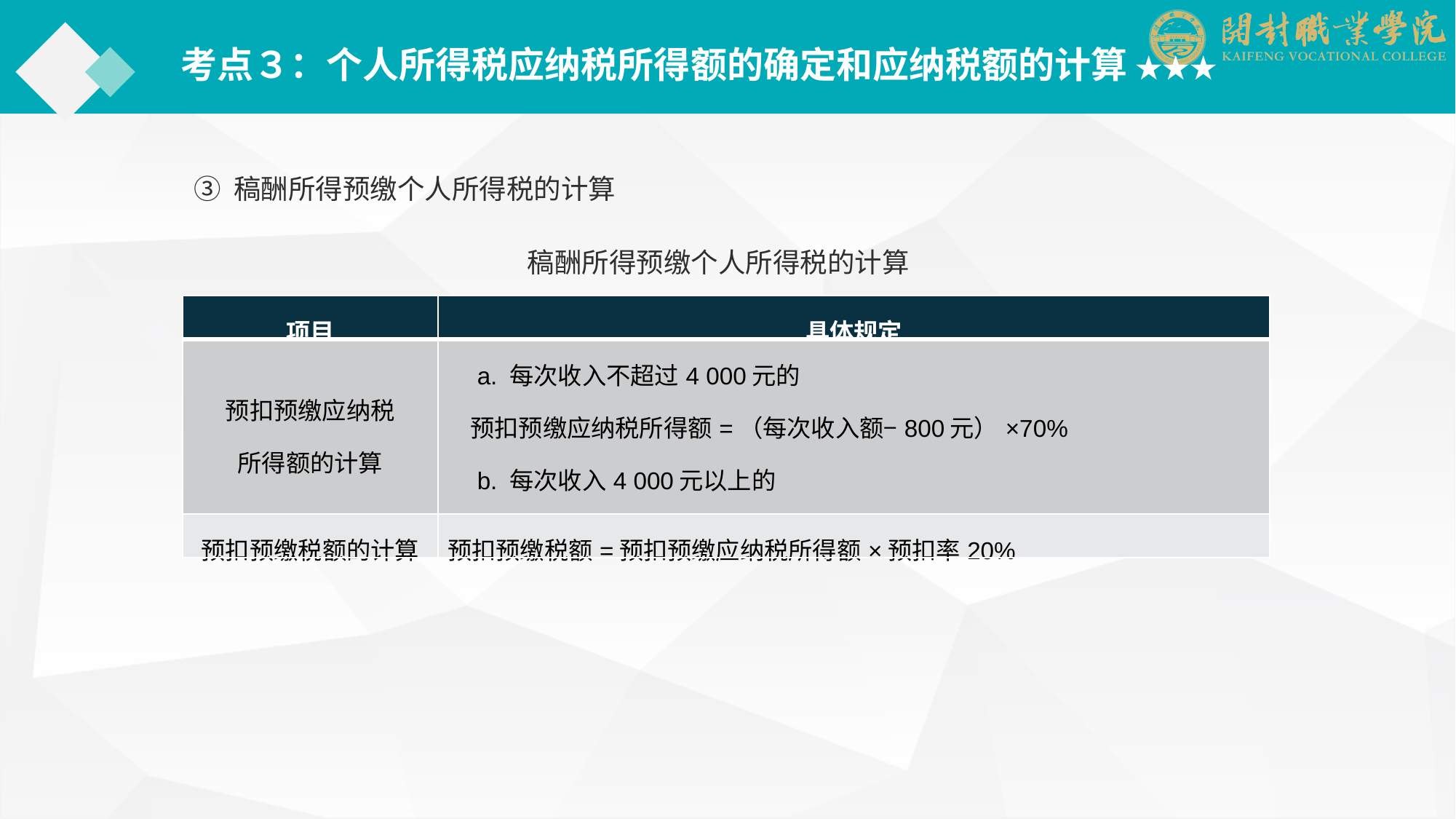

考点３：个人所得税应纳税所得额的确定和应纳税额的计算 ★★★
③ 稿酬所得预缴个人所得税的计算
 稿酬所得预缴个人所得税的计算
| 项目 | 具体规定 |
| --- | --- |
| 预扣预缴应纳税 所得额的计算 | a. 每次收入不超过4 000元的 　预扣预缴应纳税所得额=（每次收入额−800元）×70% 　b. 每次收入4 000元以上的 　预扣预缴应纳税所得额=每次收入额×（1−20%）×70% |
| 预扣预缴税额的计算 | 预扣预缴税额=预扣预缴应纳税所得额×预扣率20% |